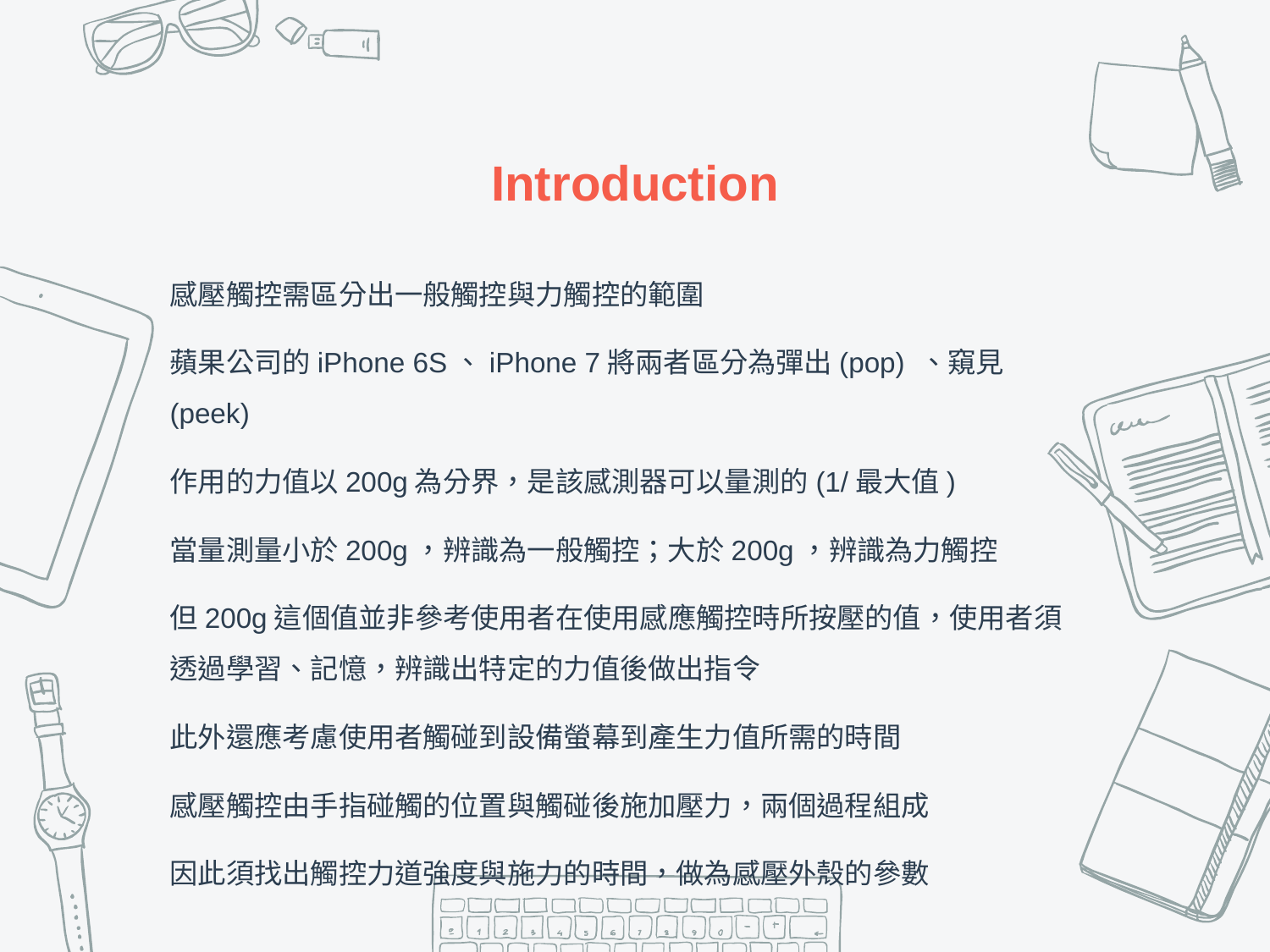

Introduction
感壓觸控需區分出一般觸控與力觸控的範圍
蘋果公司的iPhone 6S、iPhone 7將兩者區分為彈出(pop) 、窺見(peek)
作用的力值以200g為分界，是該感測器可以量測的(1/最大值)
當量測量小於200g，辨識為一般觸控；大於200g，辨識為力觸控
但200g這個值並非參考使用者在使用感應觸控時所按壓的值，使用者須透過學習、記憶，辨識出特定的力值後做出指令
此外還應考慮使用者觸碰到設備螢幕到產生力值所需的時間
感壓觸控由手指碰觸的位置與觸碰後施加壓力，兩個過程組成
因此須找出觸控力道強度與施力的時間，做為感壓外殼的參數